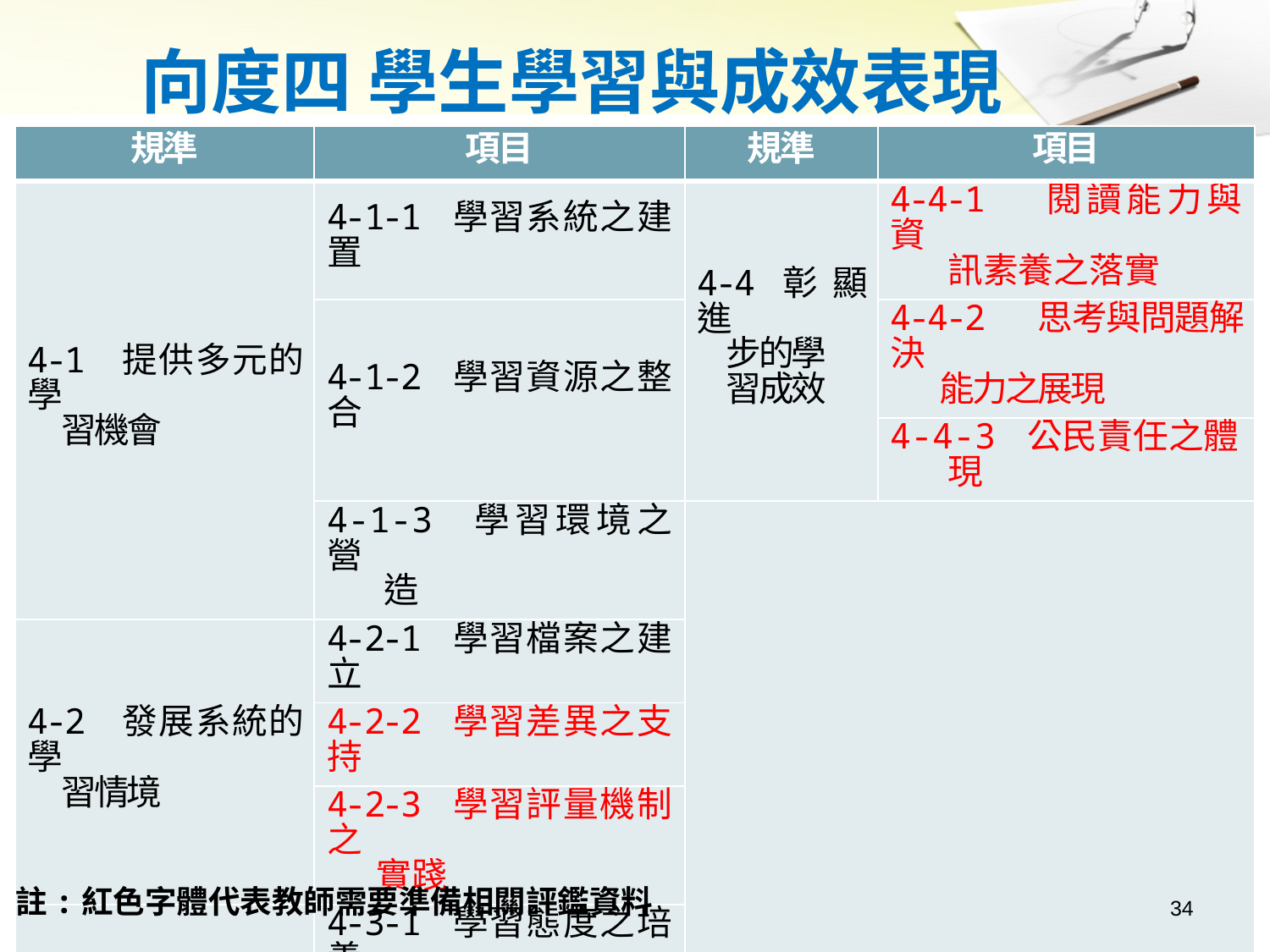

# 向度四 學生學習與成效表現
| 規準 | 項目 | 規準 | 項目 |
| --- | --- | --- | --- |
| 4-1 提供多元的學 習機會 | 4-1-1 學習系統之建置 | 4-4彰顯進 步的學 習成效 | 4-4-1 閱讀能力與資 訊素養之落實 |
|  | 4-1-2 學習資源之整合 |  | 4-4-2 思考與問題解決 能力之展現 |
|  |  |  | 4-4-3 公民責任之體 現 |
|  | 4-1-3 學習環境之營 造 |  |  |
| 4-2 發展系統的學 習情境 | 4-2-1 學習檔案之建立 |  |  |
|  | 4-2-2 學習差異之支持 |  |  |
|  | 4-2-3 學習評量機制之 實踐 |  |  |
| 4-3 顯現積極的學 習態度 | 4-3-1 學習態度之培養 |  |  |
|  | 4-3-2 自主學習之展現 |  |  |
|  | 4-3-3 合作學習之推動 |  |  |
註:紅色字體代表教師需要準備相關評鑑資料
34